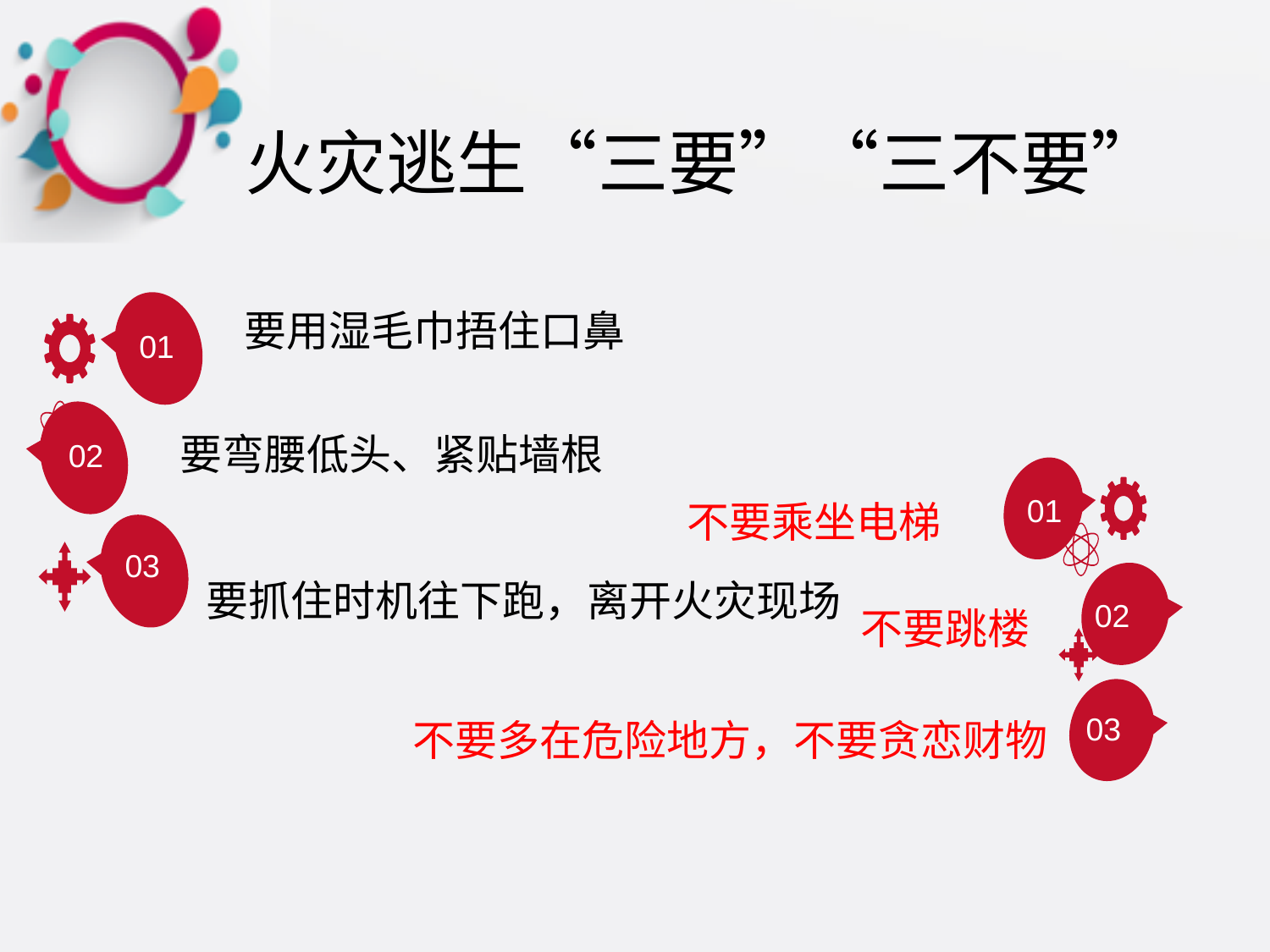

火灾逃生“三要”“三不要”
要用湿毛巾捂住口鼻

01

02
要弯腰低头、紧贴墙根

01

不要乘坐电梯

03

要抓住时机往下跑，离开火灾现场

02
不要跳楼

03
不要多在危险地方，不要贪恋财物